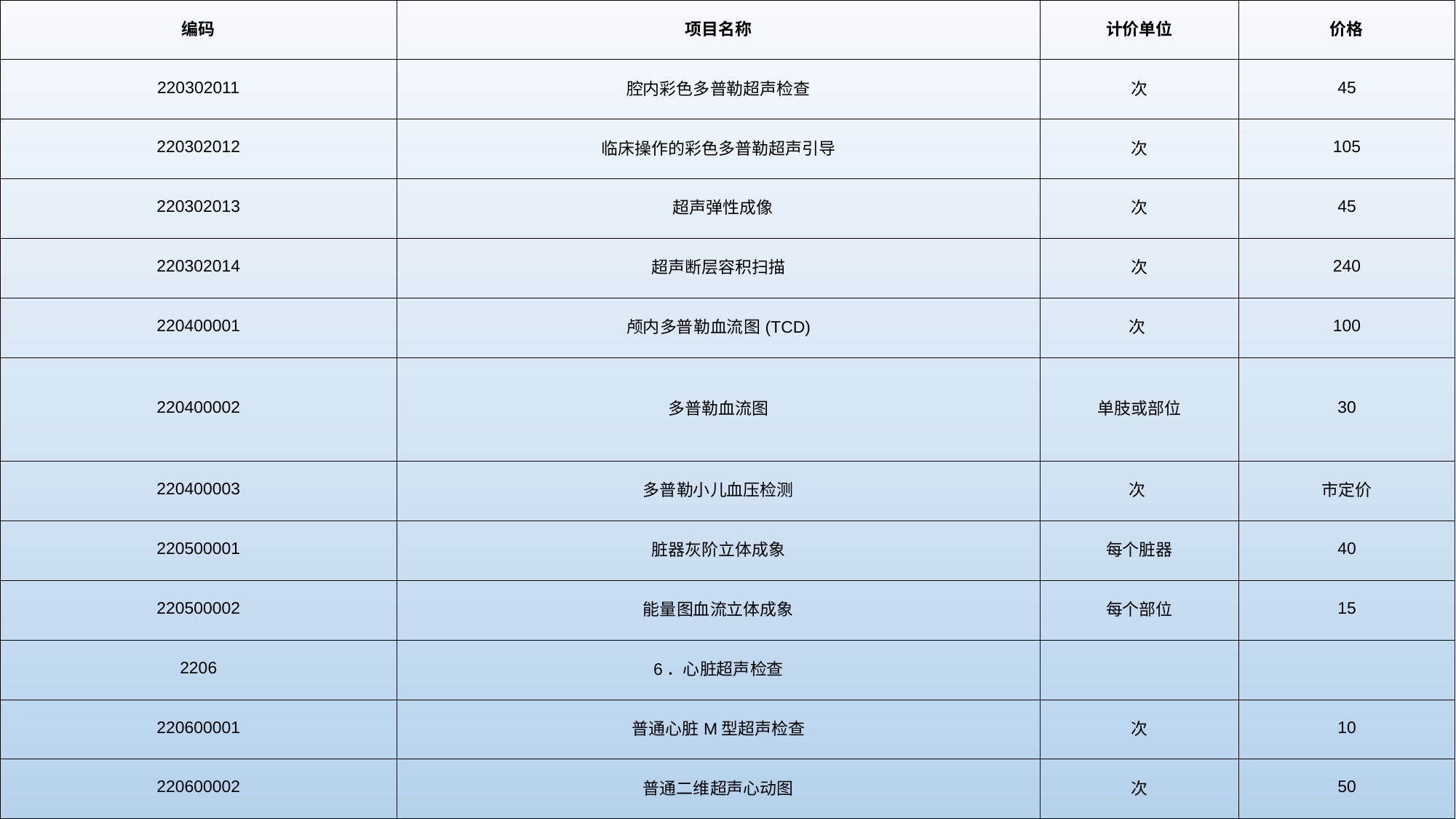

| 编码 | 项目名称 | 计价单位 | 价格 |
| --- | --- | --- | --- |
| 220302011 | 腔内彩色多普勒超声检查 | 次 | 45 |
| 220302012 | 临床操作的彩色多普勒超声引导 | 次 | 105 |
| 220302013 | 超声弹性成像 | 次 | 45 |
| 220302014 | 超声断层容积扫描 | 次 | 240 |
| 220400001 | 颅内多普勒血流图(TCD) | 次 | 100 |
| 220400002 | 多普勒血流图 | 单肢或部位 | 30 |
| 220400003 | 多普勒小儿血压检测 | 次 | 市定价 |
| 220500001 | 脏器灰阶立体成象 | 每个脏器 | 40 |
| 220500002 | 能量图血流立体成象 | 每个部位 | 15 |
| 2206 | 6．心脏超声检查 |  |  |
| 220600001 | 普通心脏M型超声检查 | 次 | 10 |
| 220600002 | 普通二维超声心动图 | 次 | 50 |